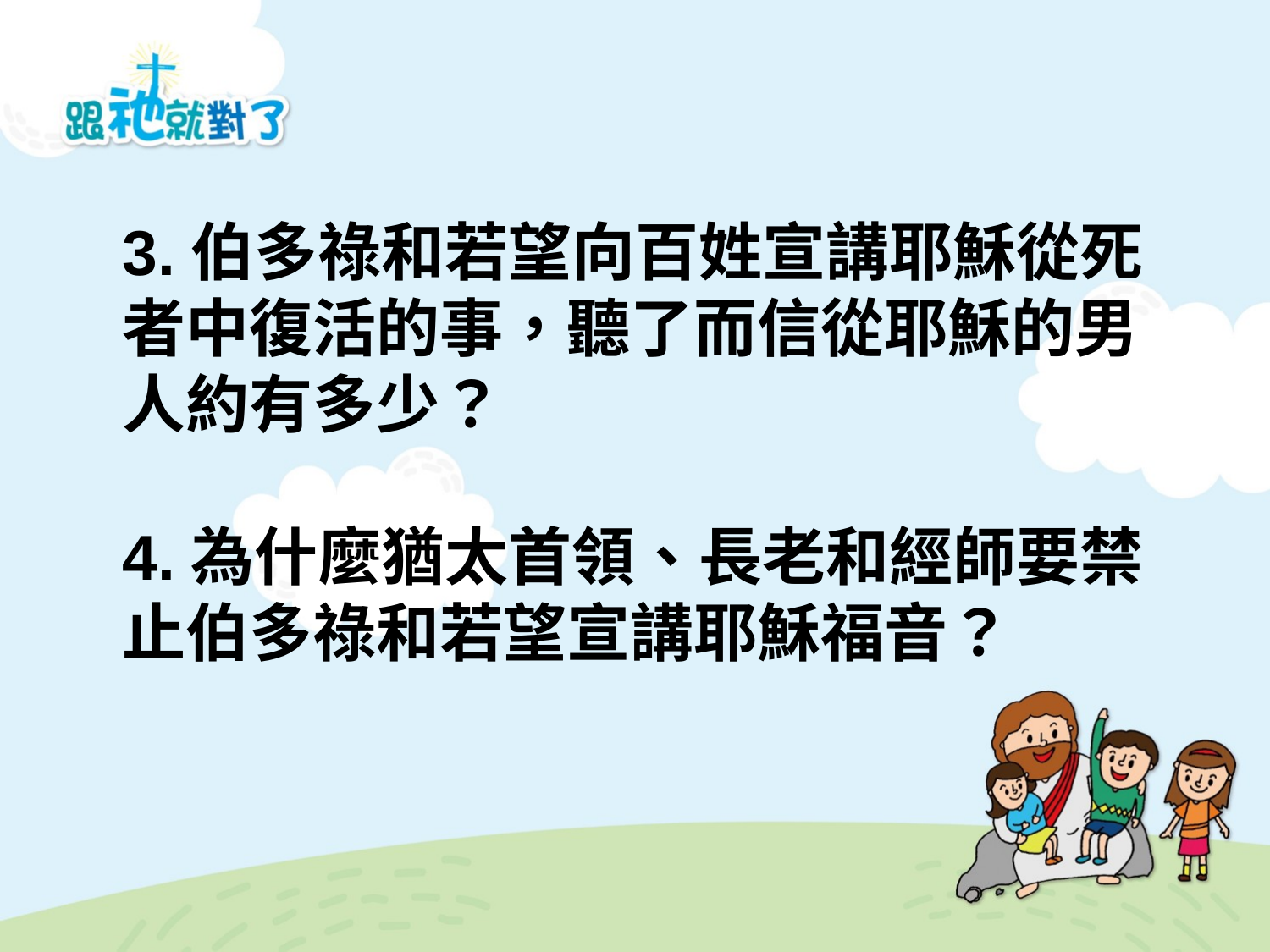

3.伯多祿和若望向百姓宣講耶穌從死者中復活的事，聽了而信從耶穌的男人約有多少？

4.為什麼猶太首領、長老和經師要禁止伯多祿和若望宣講耶穌福音？